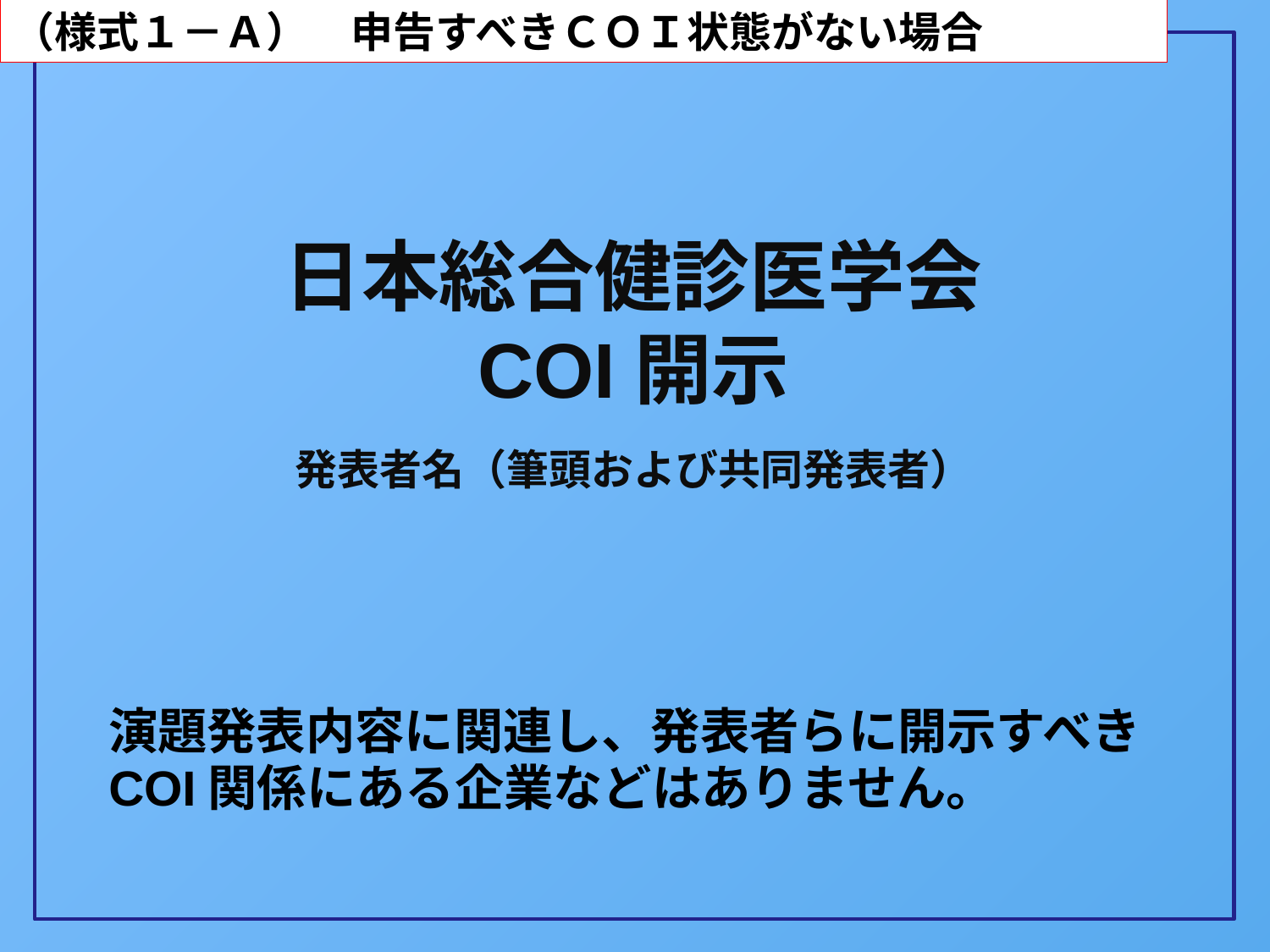

（様式１－Ａ）　申告すべきＣＯＩ状態がない場合

# 日本総合健診医学会 COI開示 　 発表者名（筆頭および共同発表者）
演題発表内容に関連し、発表者らに開示すべき
COI関係にある企業などはありません。